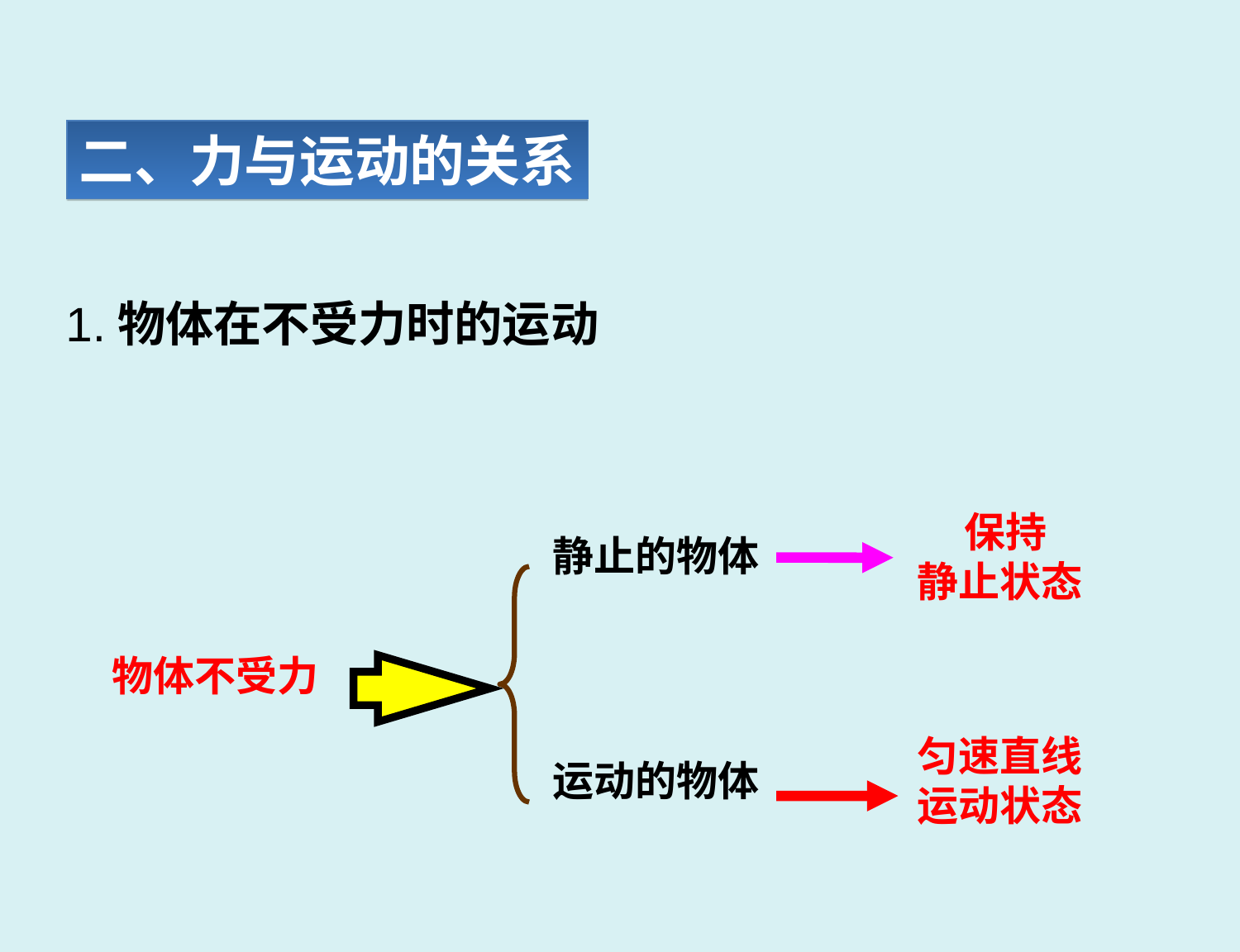

二、力与运动的关系
1.物体在不受力时的运动
    保持
静止状态
静止的物体

物体不受力

匀速直线
运动状态
运动的物体